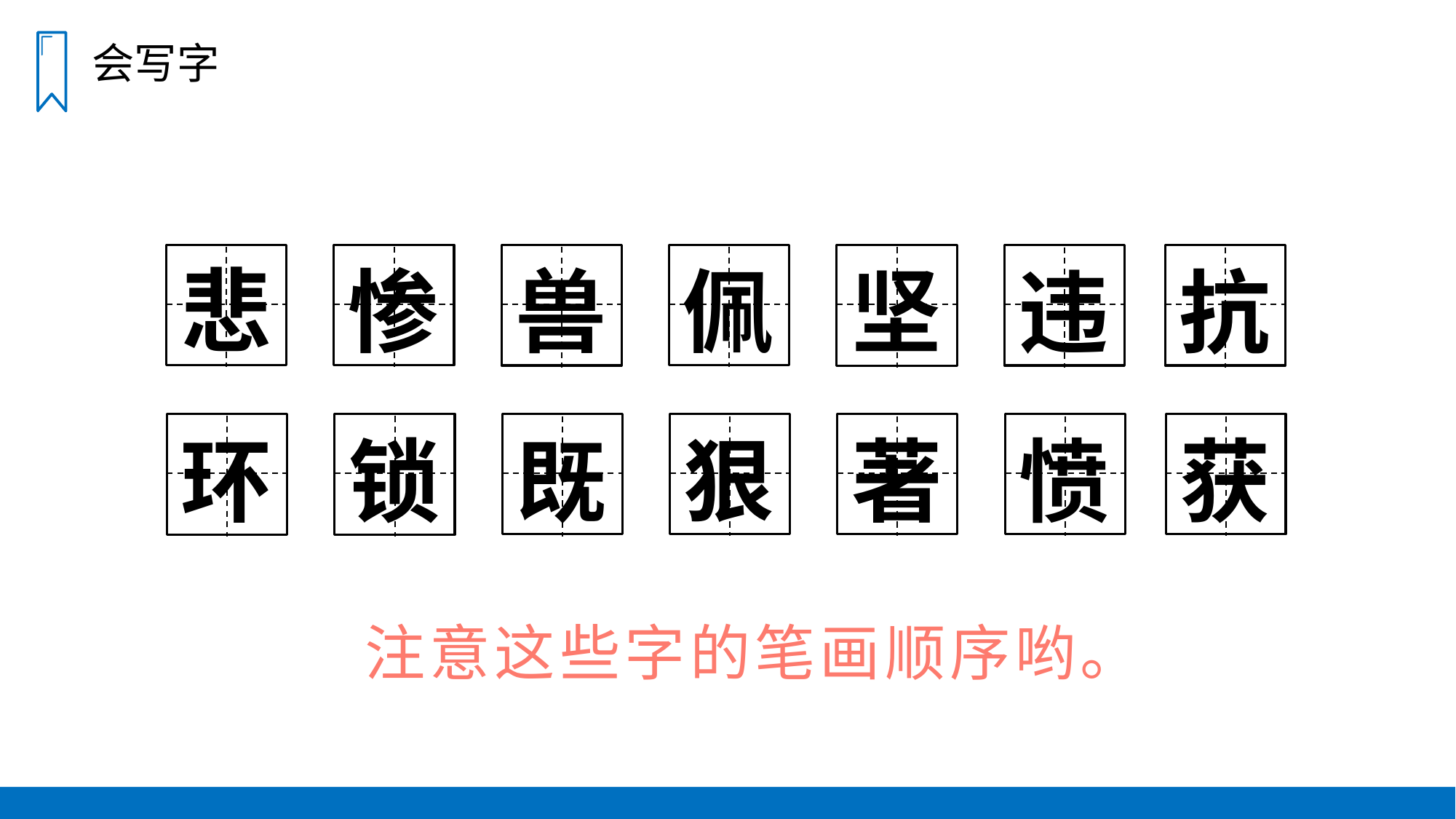

会写字

悲

惨

兽

佩

坚

违

抗

环

锁

既

狠

著

愤

获
注意这些字的笔画顺序哟。